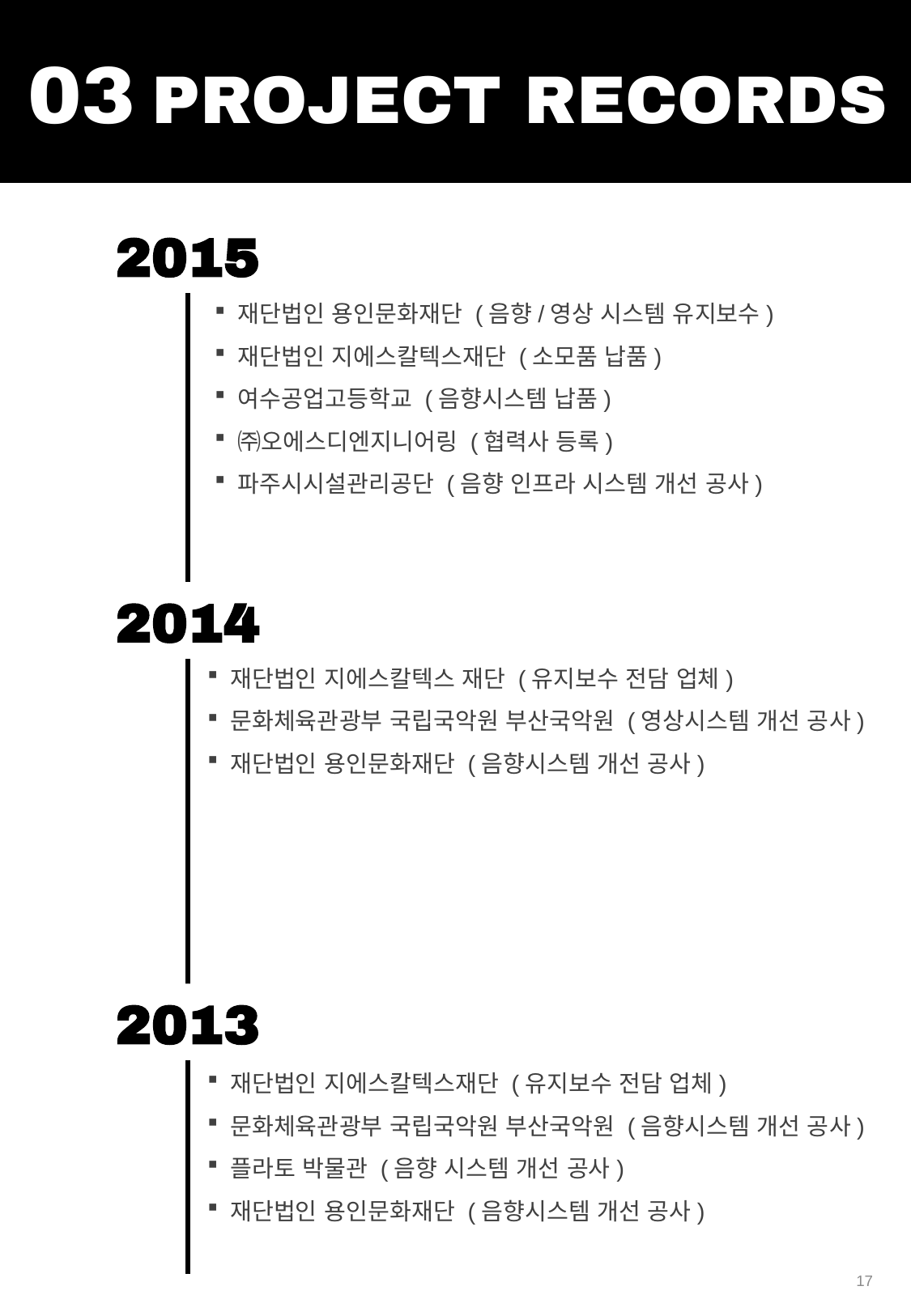

03 PROJECT RECORDS
2015
재단법인 용인문화재단 (음향/영상 시스템 유지보수)
재단법인 지에스칼텍스재단 (소모품 납품)
여수공업고등학교 (음향시스템 납품)
㈜오에스디엔지니어링 (협력사 등록)
파주시시설관리공단 (음향 인프라 시스템 개선 공사)
2014
재단법인 지에스칼텍스 재단 (유지보수 전담 업체)
문화체육관광부 국립국악원 부산국악원 (영상시스템 개선 공사)
재단법인 용인문화재단 (음향시스템 개선 공사)
2013
재단법인 지에스칼텍스재단 (유지보수 전담 업체)
문화체육관광부 국립국악원 부산국악원 (음향시스템 개선 공사)
플라토 박물관 (음향 시스템 개선 공사)
재단법인 용인문화재단 (음향시스템 개선 공사)
17